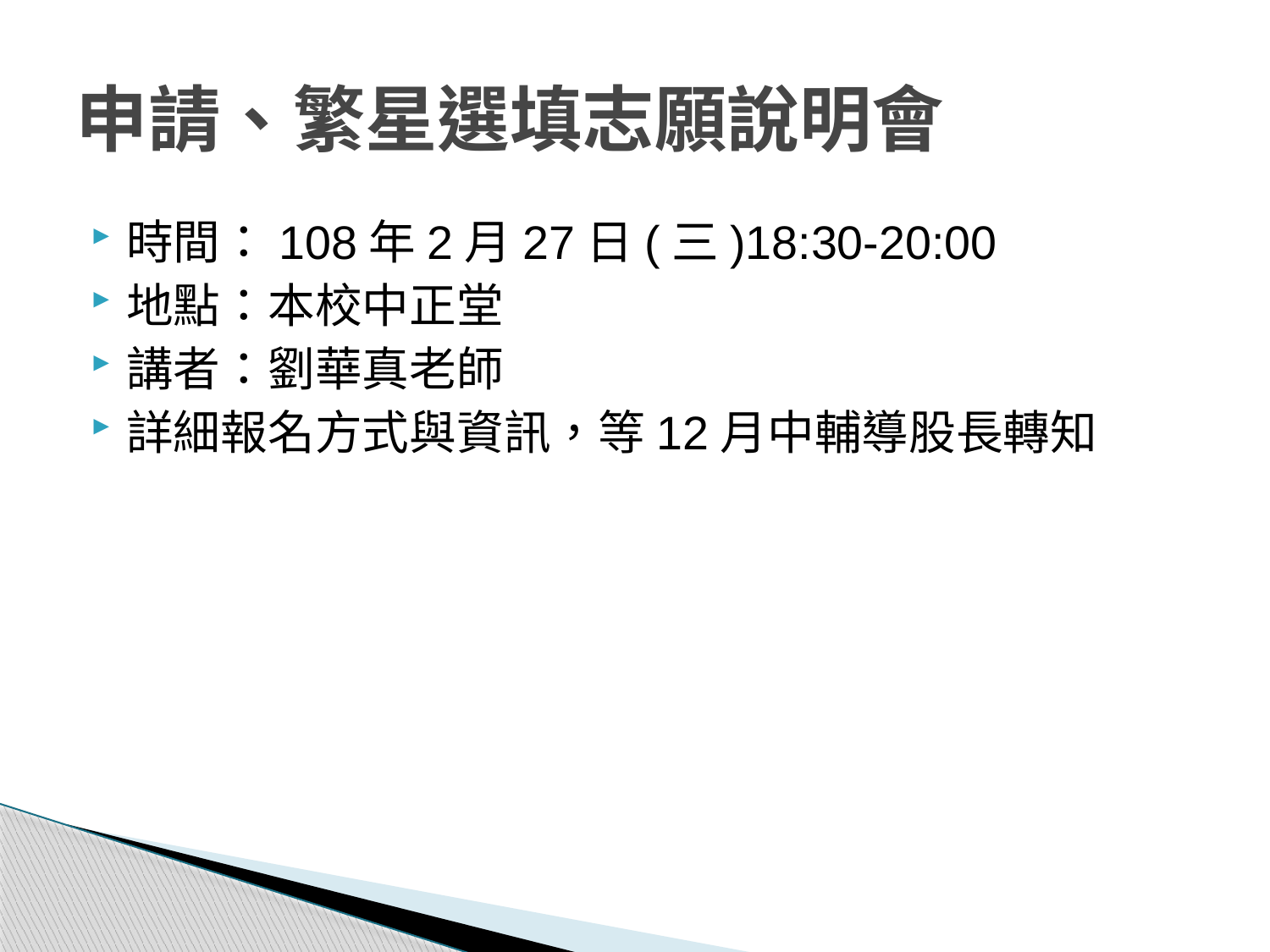

# 申請、繁星選填志願說明會
時間：108年2月27日(三)18:30-20:00
地點：本校中正堂
講者：劉華真老師
詳細報名方式與資訊，等12月中輔導股長轉知